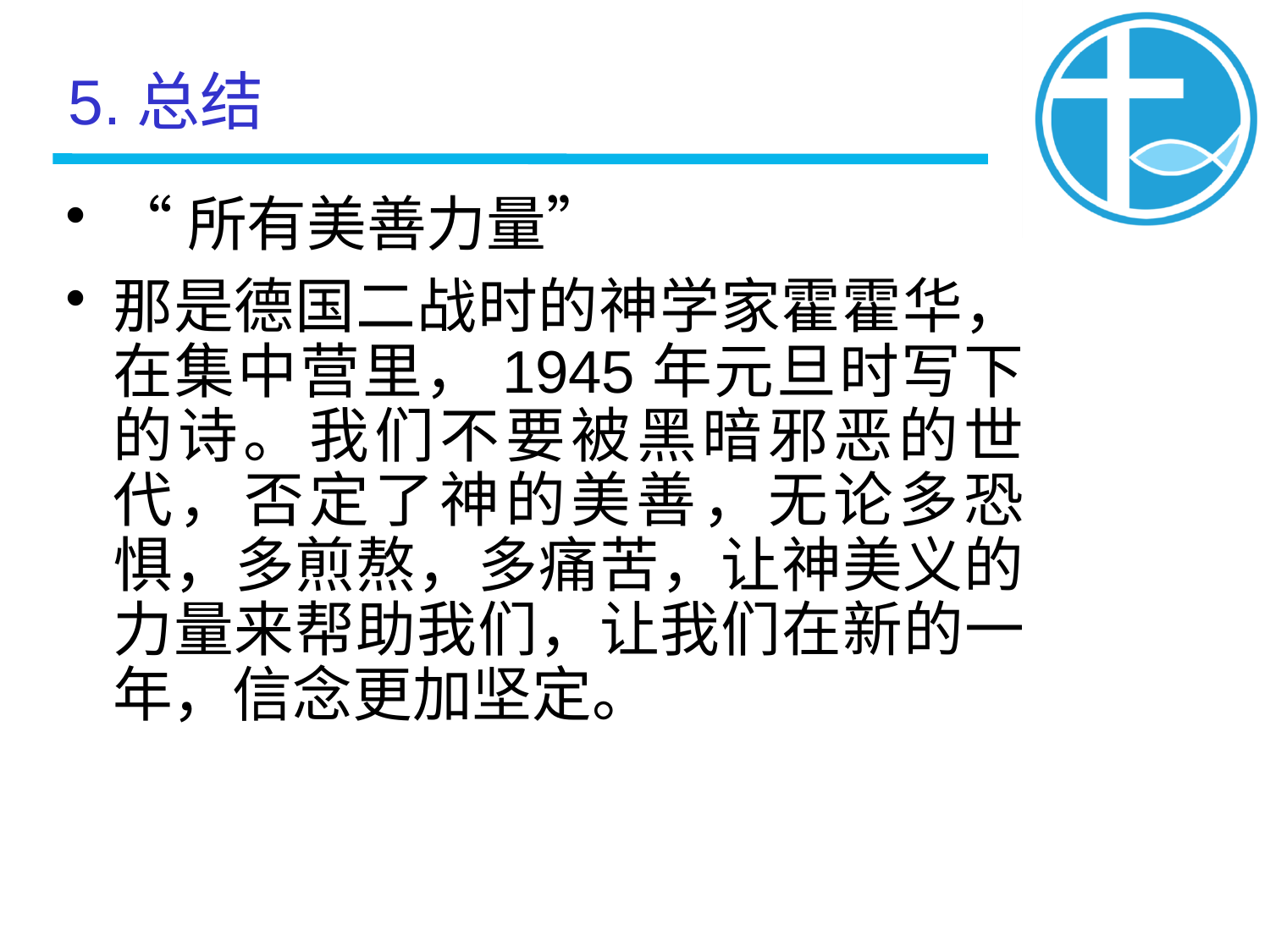

5.总结
“所有美善力量”
那是德国二战时的神学家霍霍华，在集中营里，1945年元旦时写下的诗。我们不要被黑暗邪恶的世代，否定了神的美善，无论多恐惧，多煎熬，多痛苦，让神美义的力量来帮助我们，让我们在新的一年，信念更加坚定。